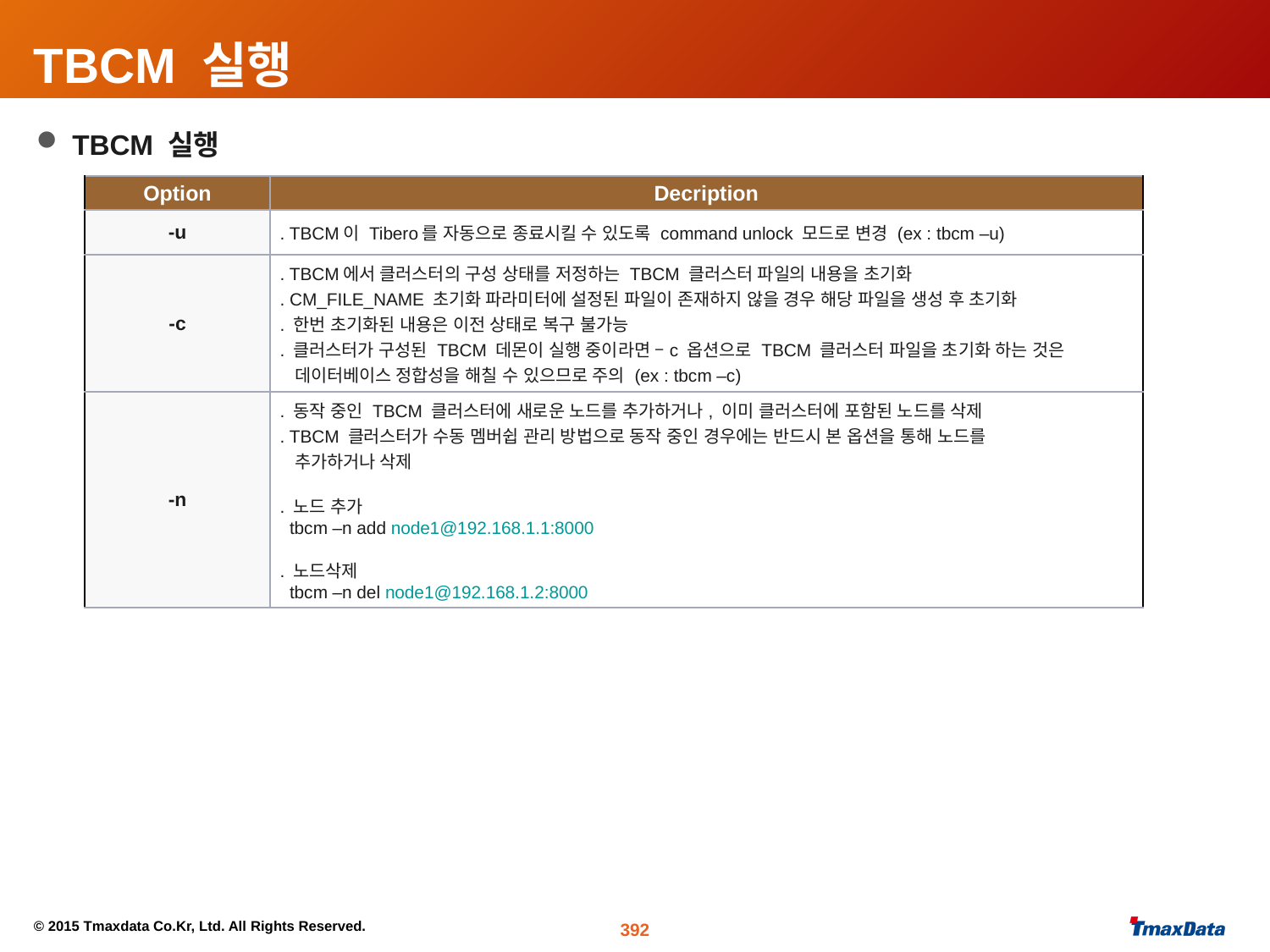

TBCM 실행
 TBCM 실행

| Option | Decription |
| --- | --- |
| -u | . TBCM이 Tibero를 자동으로 종료시킬 수 있도록 command unlock 모드로 변경 (ex : tbcm –u) |
| -c | . TBCM에서 클러스터의 구성 상태를 저정하는 TBCM 클러스터 파일의 내용을 초기화 . CM\_FILE\_NAME 초기화 파라미터에 설정된 파일이 존재하지 않을 경우 해당 파일을 생성 후 초기화 . 한번 초기화된 내용은 이전 상태로 복구 불가능 . 클러스터가 구성된 TBCM 데몬이 실행 중이라면 –c 옵션으로 TBCM 클러스터 파일을 초기화 하는 것은 데이터베이스 정합성을 해칠 수 있으므로 주의 (ex : tbcm –c) |
| -n | . 동작 중인 TBCM 클러스터에 새로운 노드를 추가하거나, 이미 클러스터에 포함된 노드를 삭제 . TBCM 클러스터가 수동 멤버쉽 관리 방법으로 동작 중인 경우에는 반드시 본 옵션을 통해 노드를 추가하거나 삭제 . 노드 추가 tbcm –n add node1@192.168.1.1:8000 . 노드삭제 tbcm –n del node1@192.168.1.2:8000 |